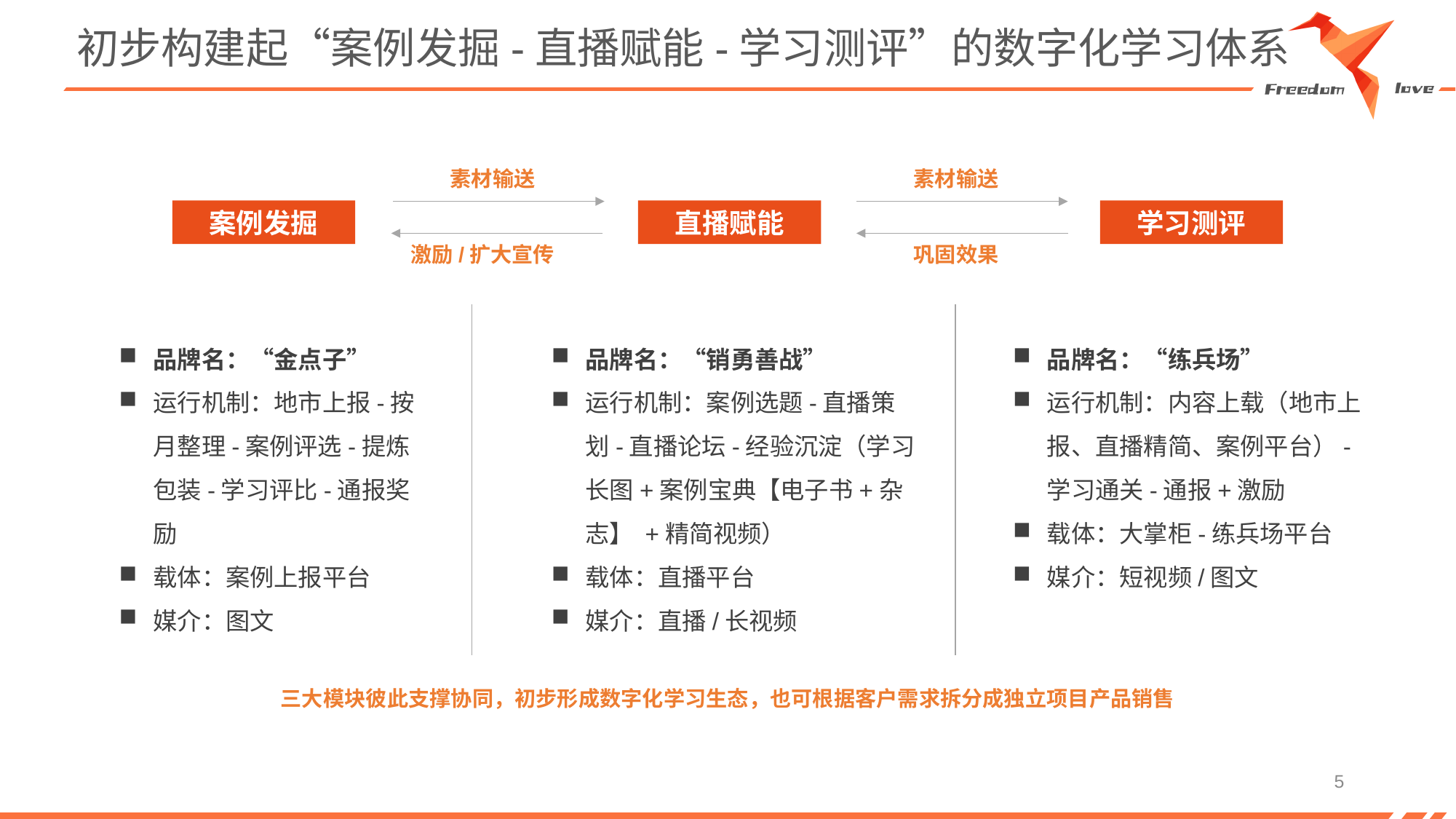

# 初步构建起“案例发掘-直播赋能-学习测评”的数字化学习体系
素材输送
素材输送
案例发掘
直播赋能
学习测评
激励/扩大宣传
巩固效果
品牌名：“金点子”
运行机制：地市上报-按月整理-案例评选-提炼包装-学习评比-通报奖励
载体：案例上报平台
媒介：图文
品牌名：“销勇善战”
运行机制：案例选题-直播策划-直播论坛-经验沉淀（学习长图+案例宝典【电子书+杂志】 +精简视频）
载体：直播平台
媒介：直播/长视频
品牌名：“练兵场”
运行机制：内容上载（地市上报、直播精简、案例平台）-学习通关-通报+激励
载体：大掌柜-练兵场平台
媒介：短视频/图文
三大模块彼此支撑协同，初步形成数字化学习生态，也可根据客户需求拆分成独立项目产品销售
5